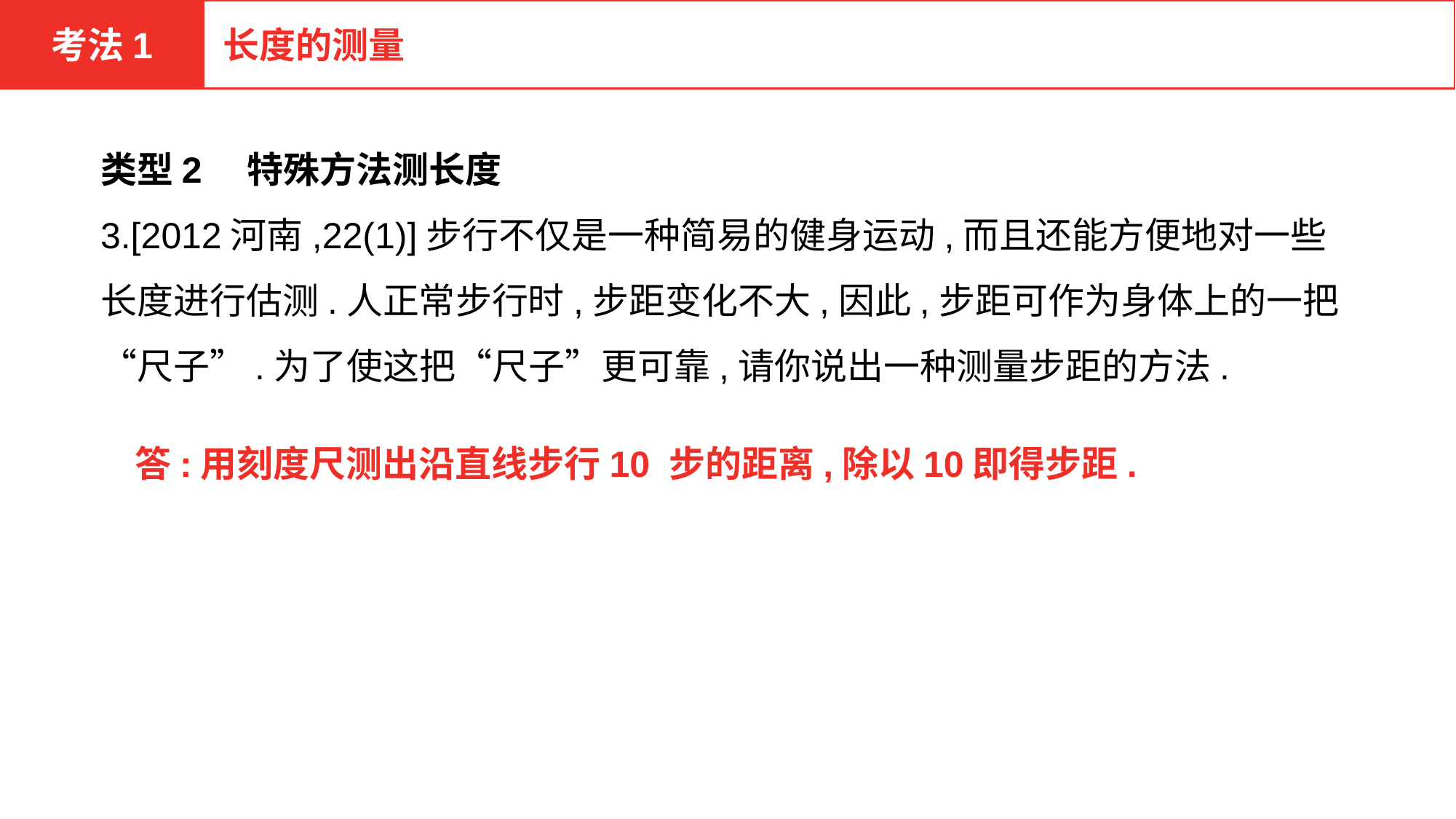

考法1
长度的测量
类型2　特殊方法测长度
3.[2012河南,22(1)]步行不仅是一种简易的健身运动,而且还能方便地对一些长度进行估测.人正常步行时,步距变化不大,因此,步距可作为身体上的一把“尺子”.为了使这把“尺子”更可靠,请你说出一种测量步距的方法.
答:用刻度尺测出沿直线步行10 步的距离,除以10即得步距.